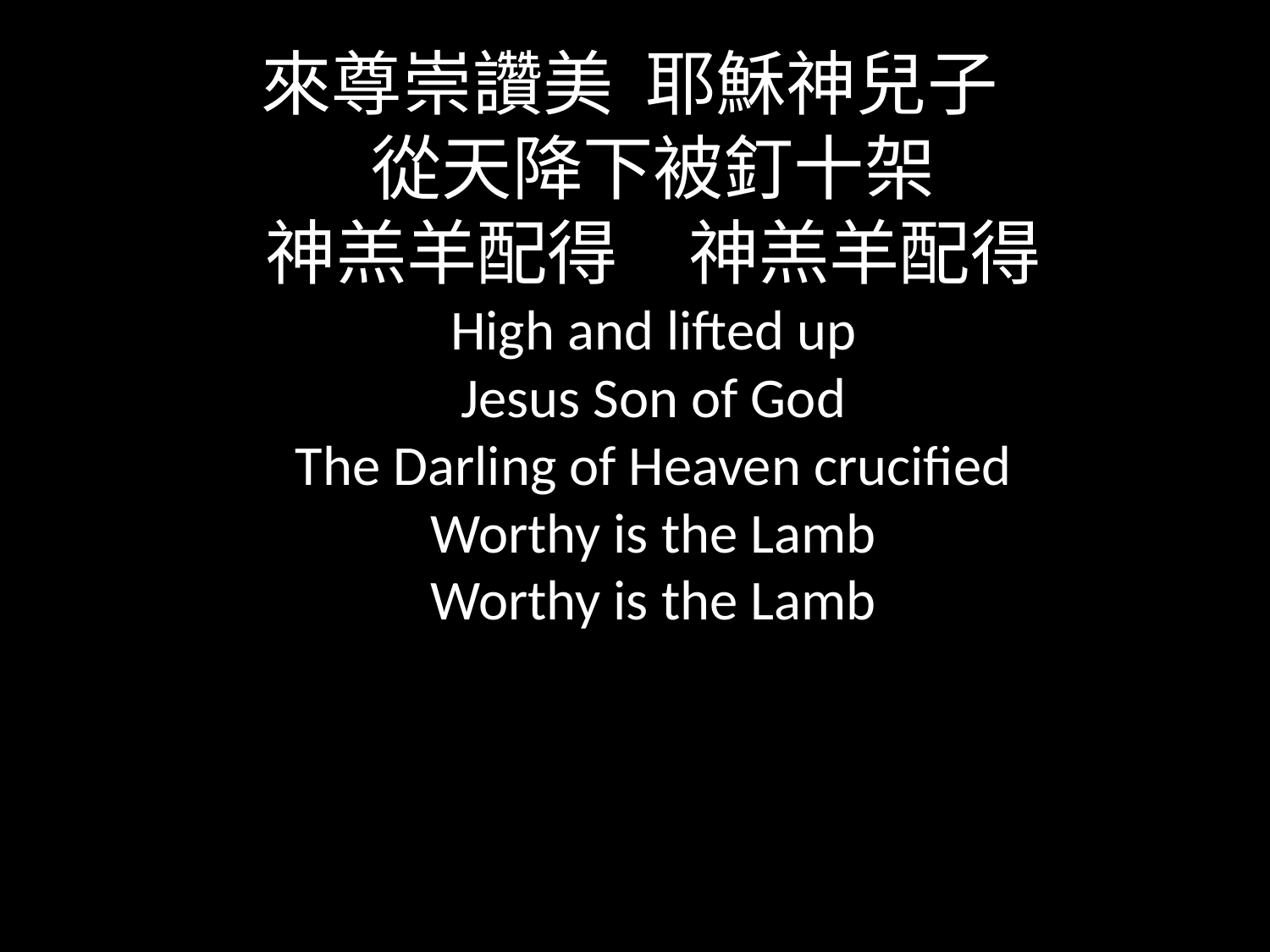

來尊崇讚美  耶穌神兒子
從天降下被釘十架
神羔羊配得　神羔羊配得
High and lifted up
Jesus Son of God
The Darling of Heaven crucified
Worthy is the Lamb
Worthy is the Lamb